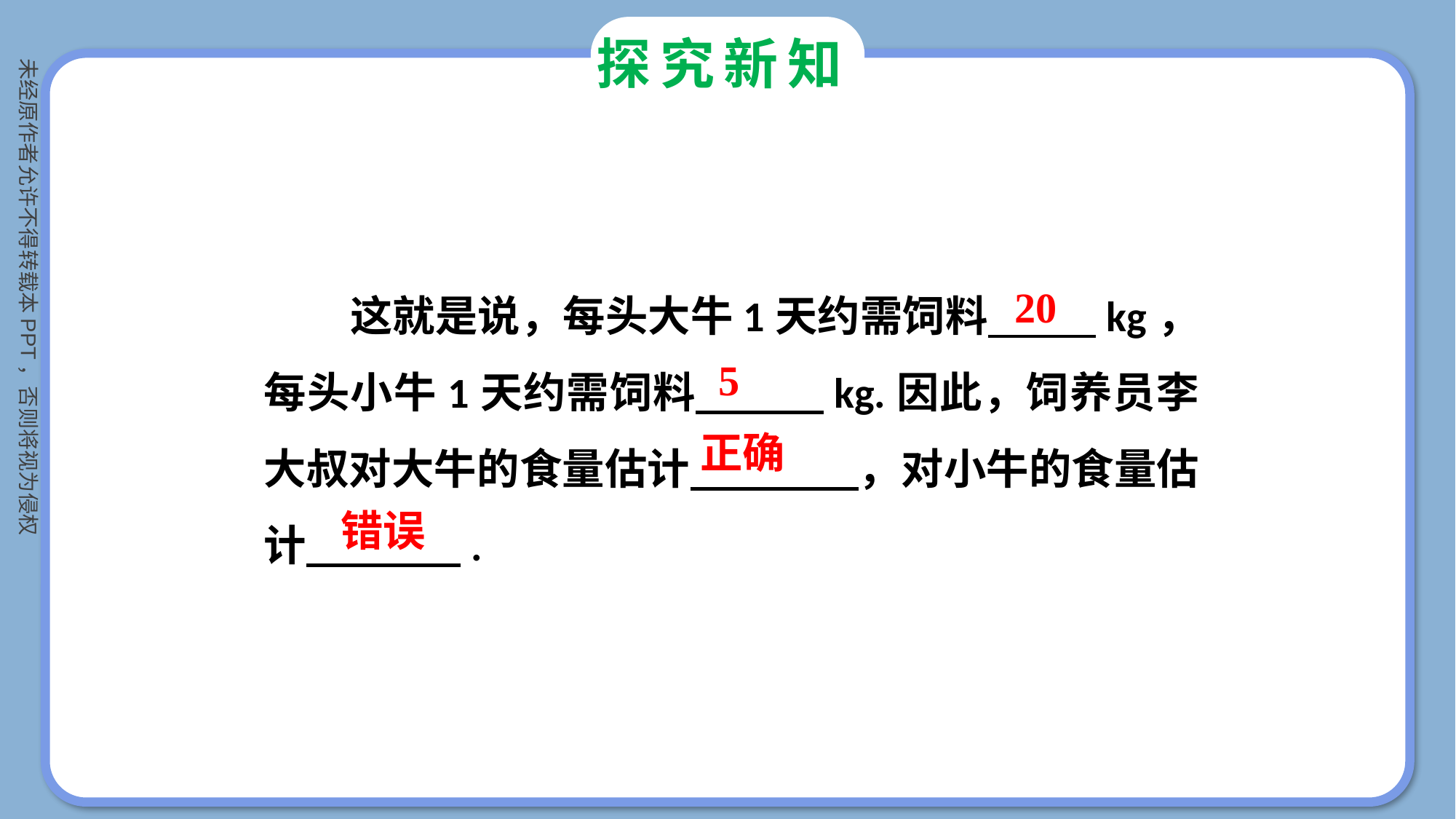

探究新知
这就是说，每头大牛1天约需饲料           kg，每头小牛1天约需饲料            kg.因此，饲养员李大叔对大牛的食量估计                 ，对小牛的食量估计                .
20
5
正确
错误